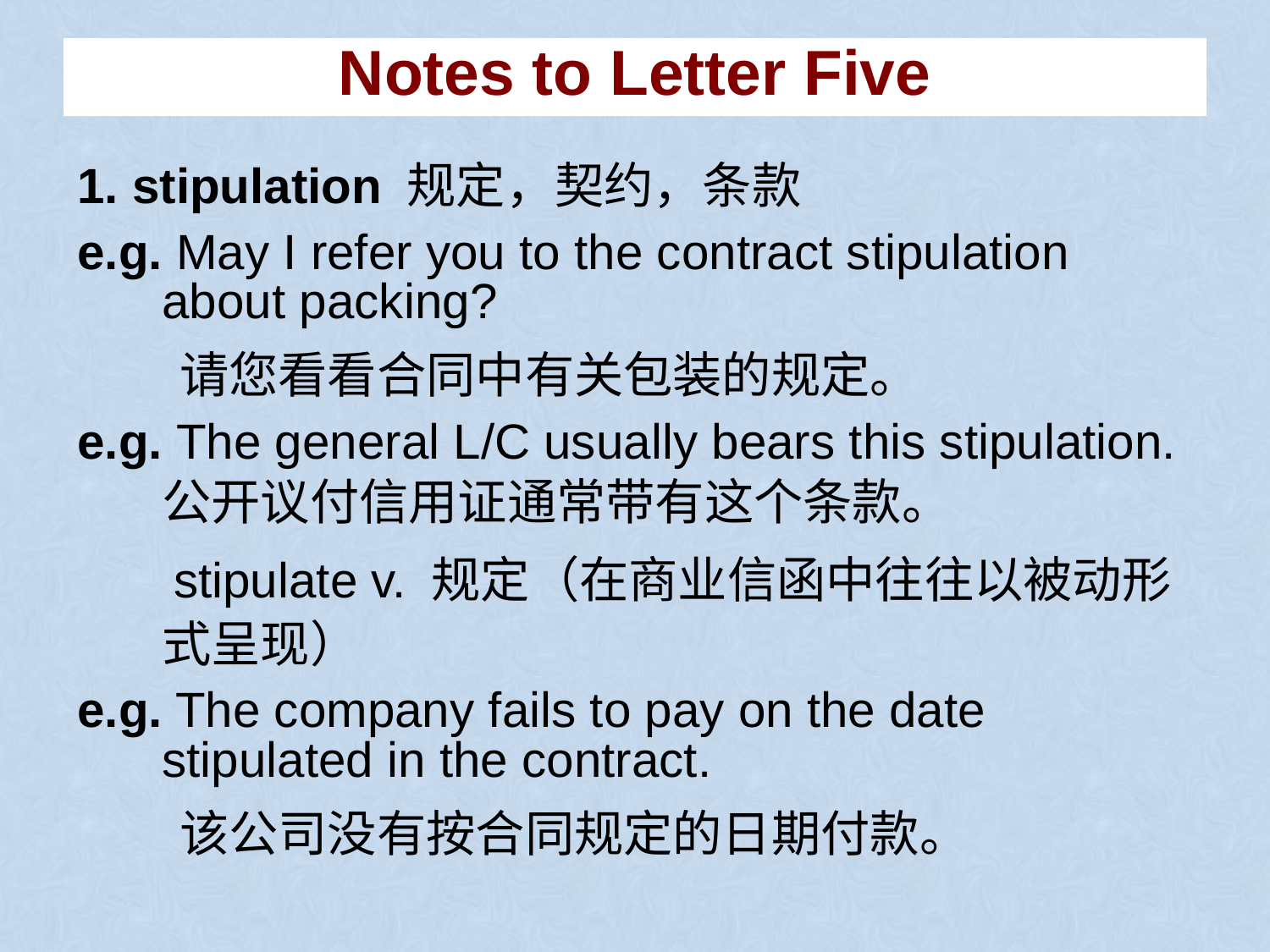

# Notes to Letter Five
1. stipulation 规定，契约，条款
e.g. May I refer you to the contract stipulation about packing?
        请您看看合同中有关包装的规定。
e.g. The general L/C usually bears this stipulation. 公开议付信用证通常带有这个条款。
       stipulate v. 规定（在商业信函中往往以被动形式呈现）
e.g. The company fails to pay on the date stipulated in the contract.
        该公司没有按合同规定的日期付款。